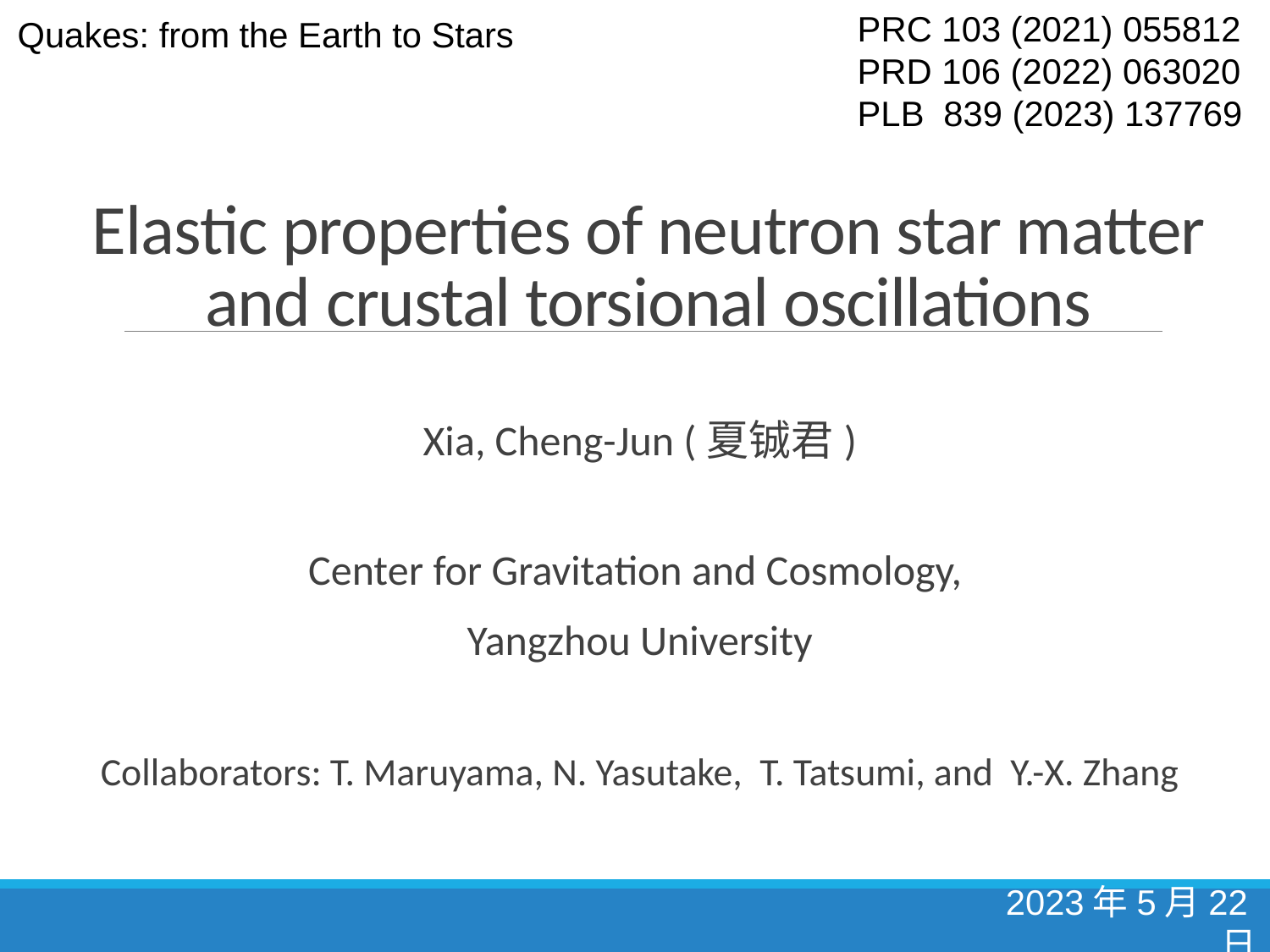

PRC 103 (2021) 055812
PRD 106 (2022) 063020
PLB  839 (2023) 137769
Quakes: from the Earth to Stars
# Elastic properties of neutron star matter and crustal torsional oscillations
Xia, Cheng-Jun (夏铖君)

Center for Gravitation and Cosmology,
Yangzhou University

Collaborators: T. Maruyama, N. Yasutake,  T. Tatsumi, and  Y.-X. Zhang

2023年5月22日